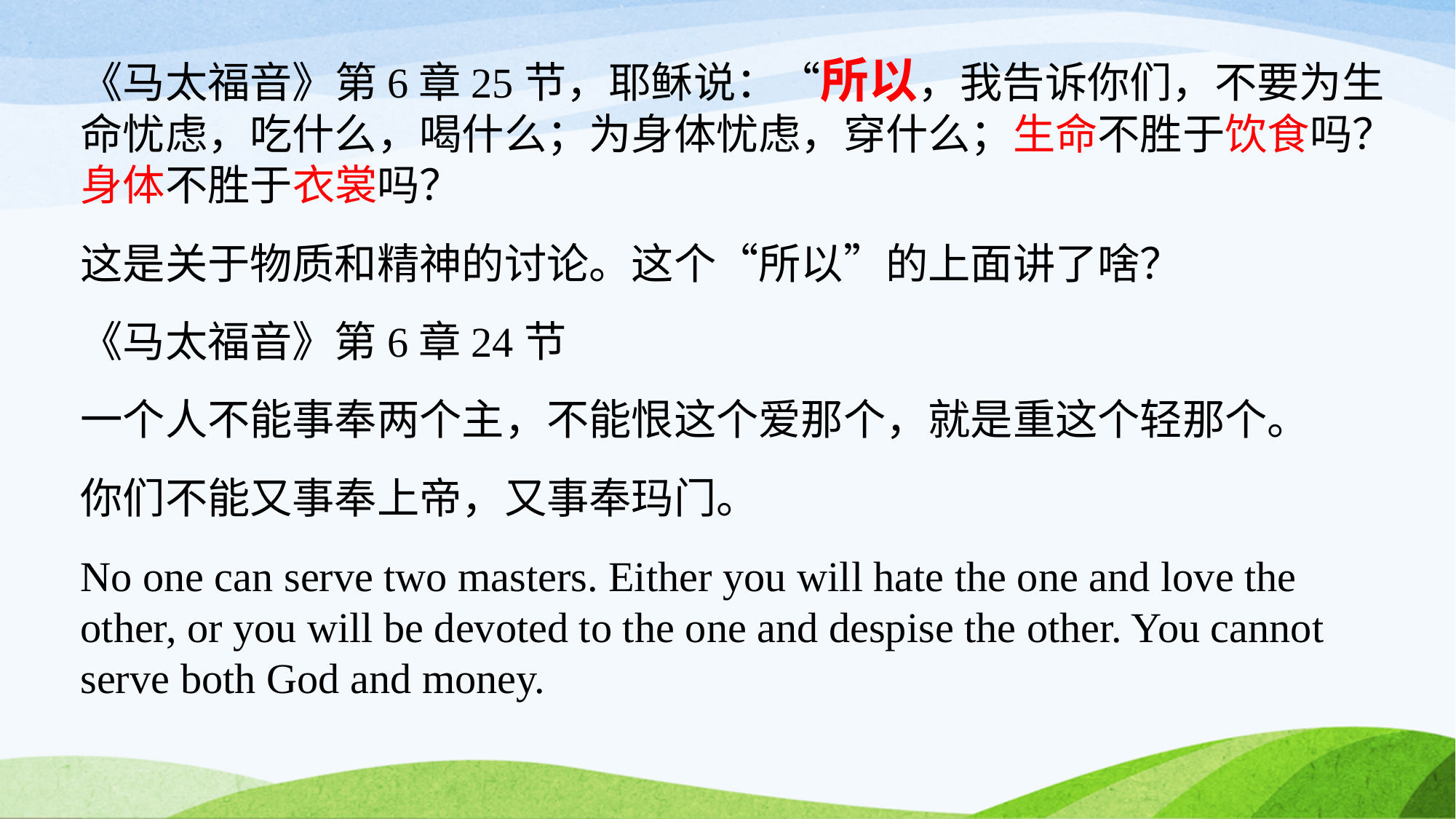

《马太福音》第6章25节，耶稣说：“所以，我告诉你们，不要为生命忧虑，吃什么，喝什么；为身体忧虑，穿什么；生命不胜于饮食吗？身体不胜于衣裳吗？
这是关于物质和精神的讨论。这个“所以”的上面讲了啥？
《马太福音》第6章24节
一个人不能事奉两个主，不能恨这个爱那个，就是重这个轻那个。
你们不能又事奉上帝，又事奉玛门。
No one can serve two masters. Either you will hate the one and love the other, or you will be devoted to the one and despise the other. You cannot serve both God and money.